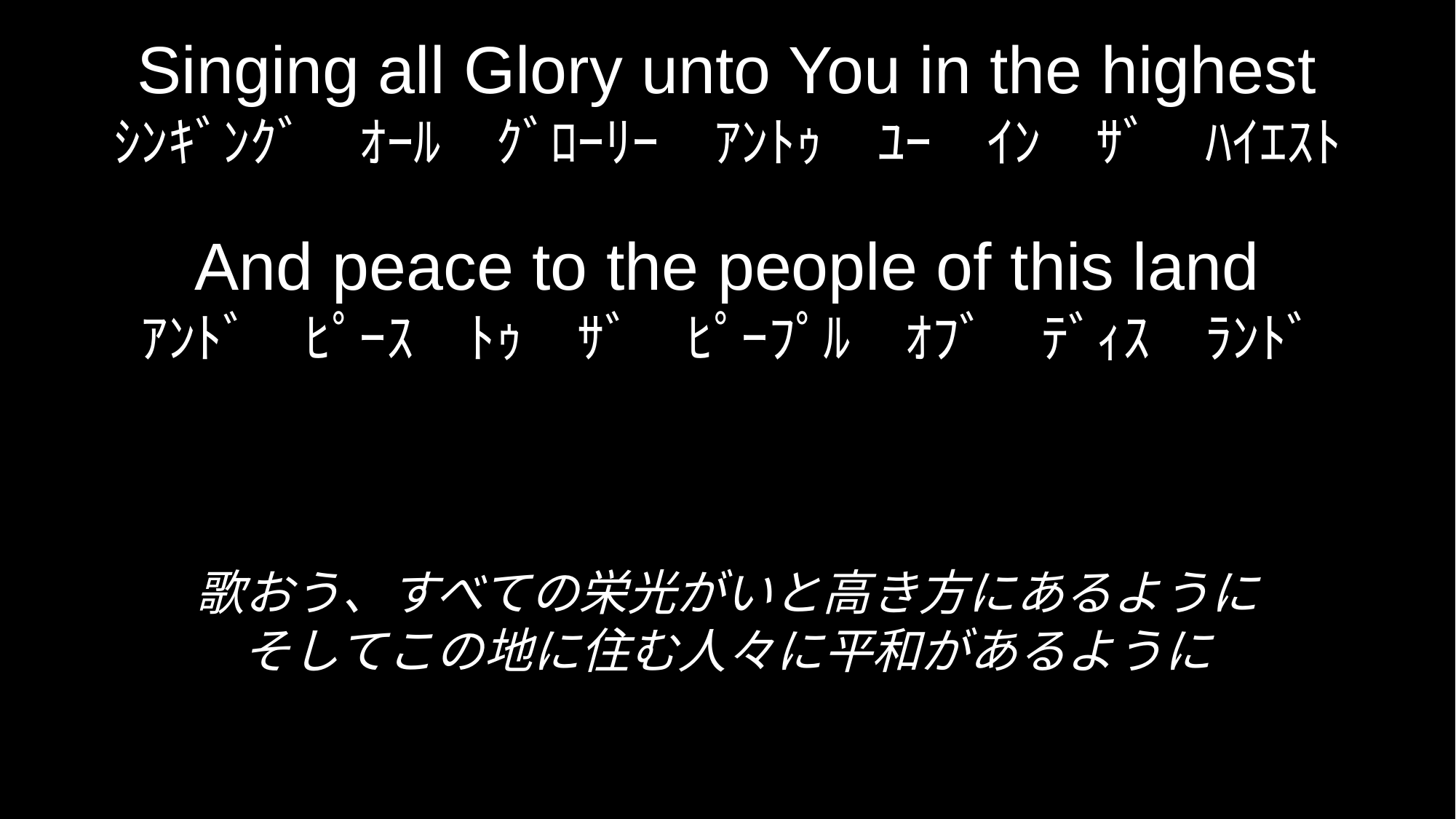

Singing all Glory unto You in the highest
ｼﾝｷﾞﾝｸﾞ　ｵｰﾙ　ｸﾞﾛｰﾘｰ　ｱﾝﾄｩ　ﾕｰ　ｲﾝ　ｻﾞ　ﾊｲｴｽﾄ

And peace to the people of this land
ｱﾝﾄﾞ　ﾋﾟｰｽ　ﾄｩ　ｻﾞ　ﾋﾟｰﾌﾟﾙ　ｵﾌﾞ　ﾃﾞｨｽ　ﾗﾝﾄﾞ

歌おう、すべての栄光がいと高き方にあるように
そしてこの地に住む人々に平和があるように